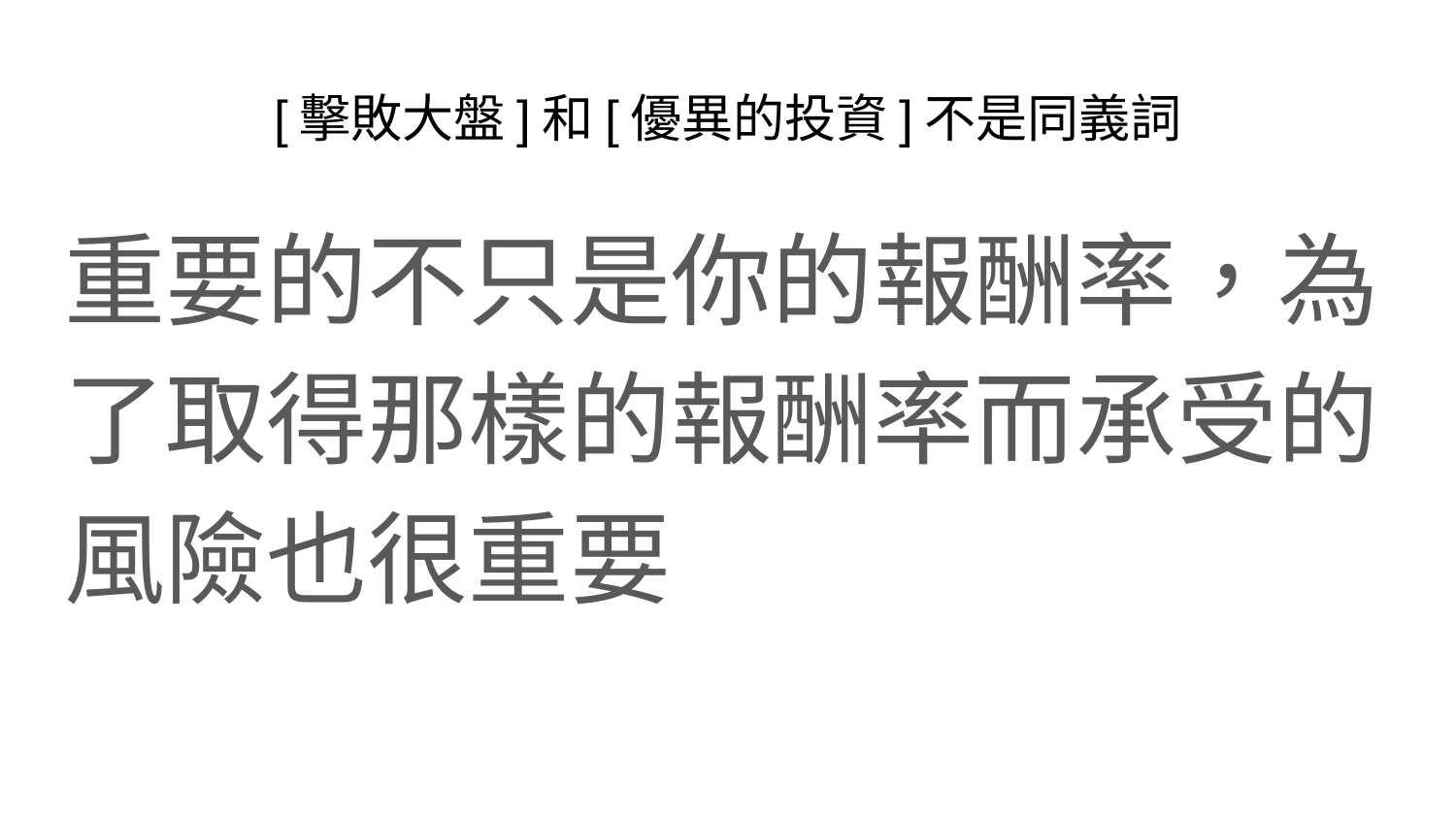

# [擊敗大盤]和[優異的投資]不是同義詞
重要的不只是你的報酬率，為了取得那樣的報酬率而承受的風險也很重要